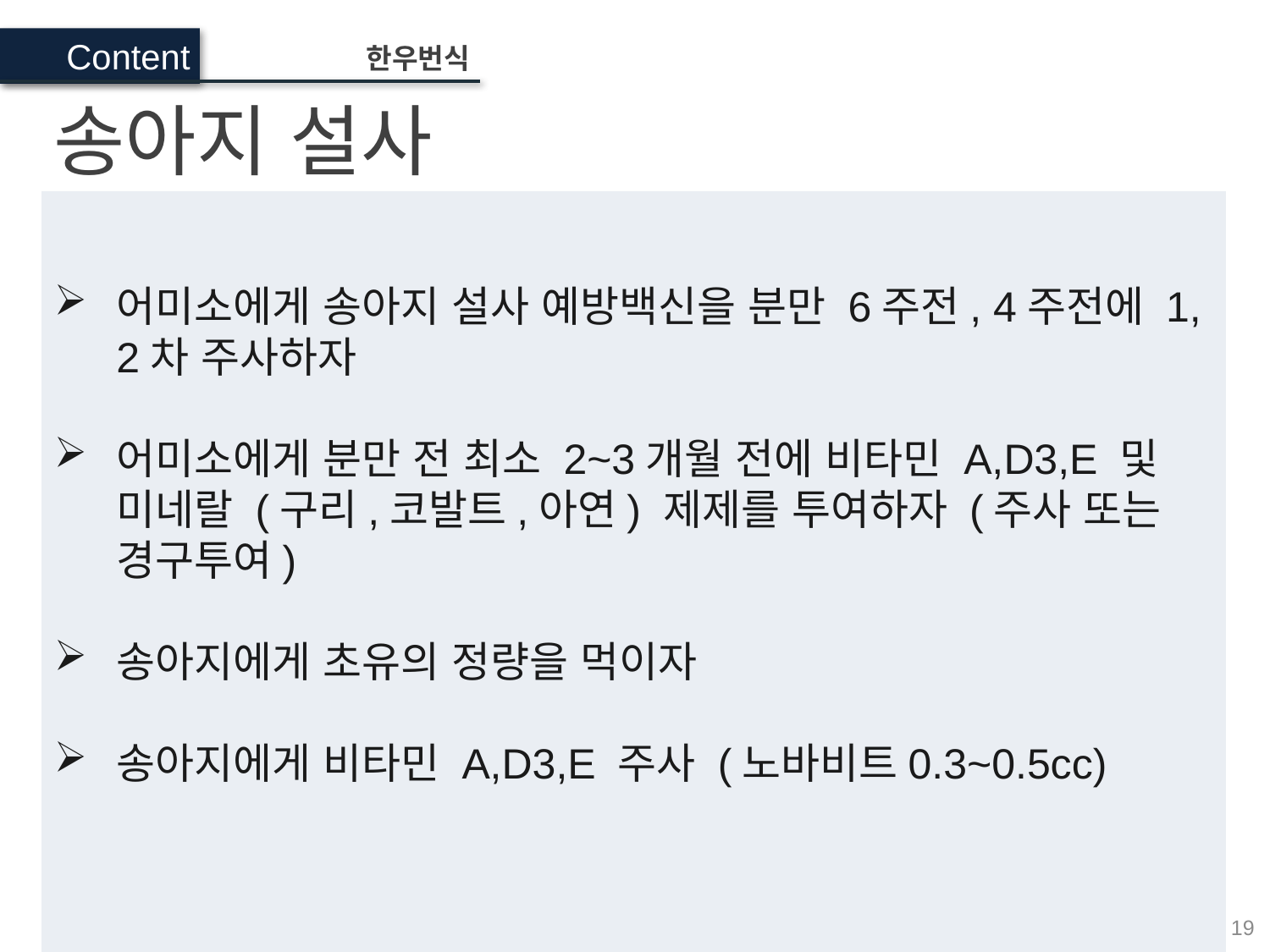

Content
한우번식
송아지 설사

어미소에게 송아지 설사 예방백신을 분만 6주전, 4주전에 1, 2차 주사하자

어미소에게 분만 전 최소 2~3개월 전에 비타민 A,D3,E 및 미네랄 (구리,코발트,아연) 제제를 투여하자 (주사 또는 경구투여)

송아지에게 초유의 정량을 먹이자

송아지에게 비타민 A,D3,E 주사 (노바비트0.3~0.5cc)

19